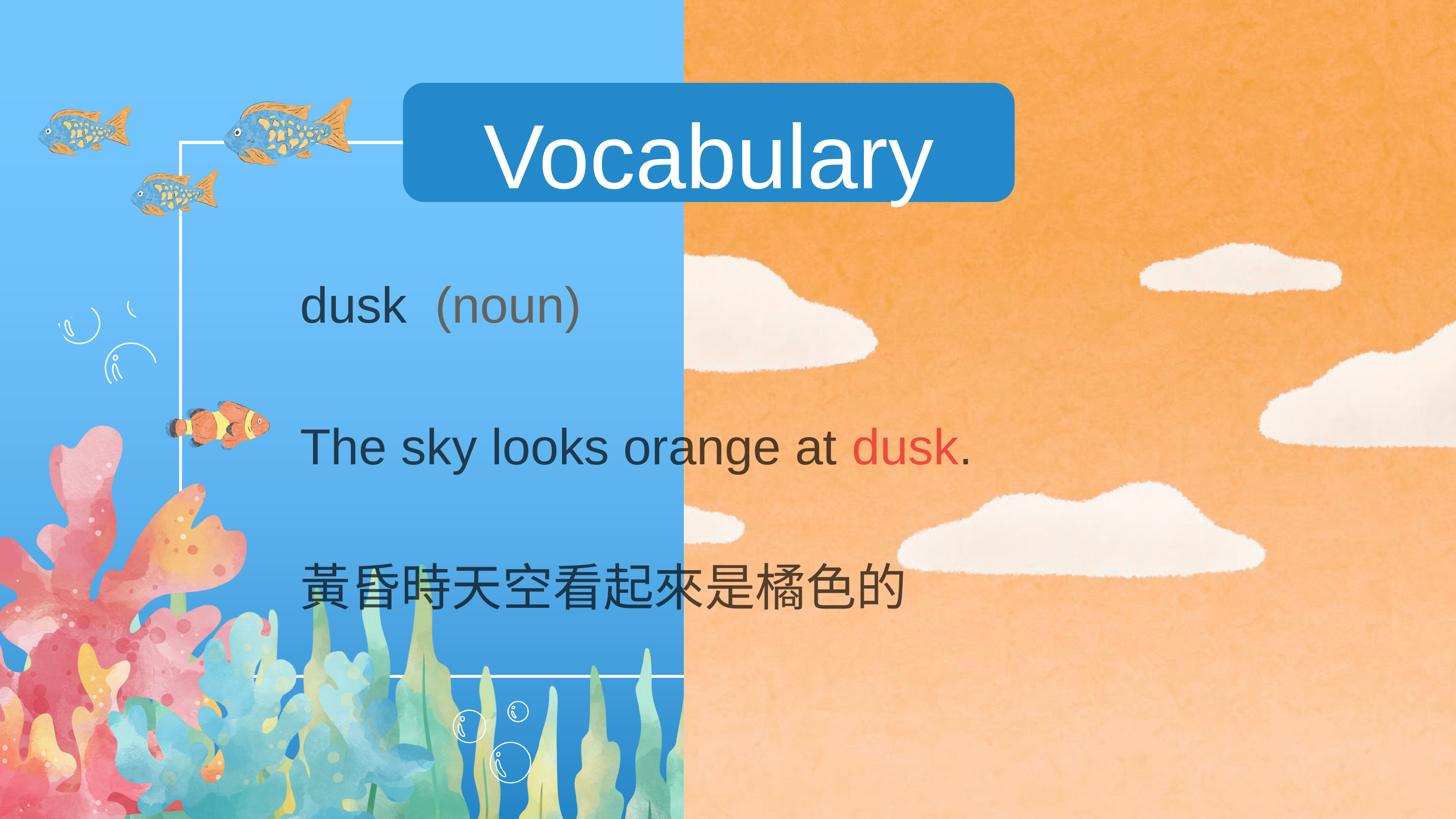

Vocabulary

dusk  (noun)

The sky looks orange at dusk.

黃昏時天空看起來是橘色的